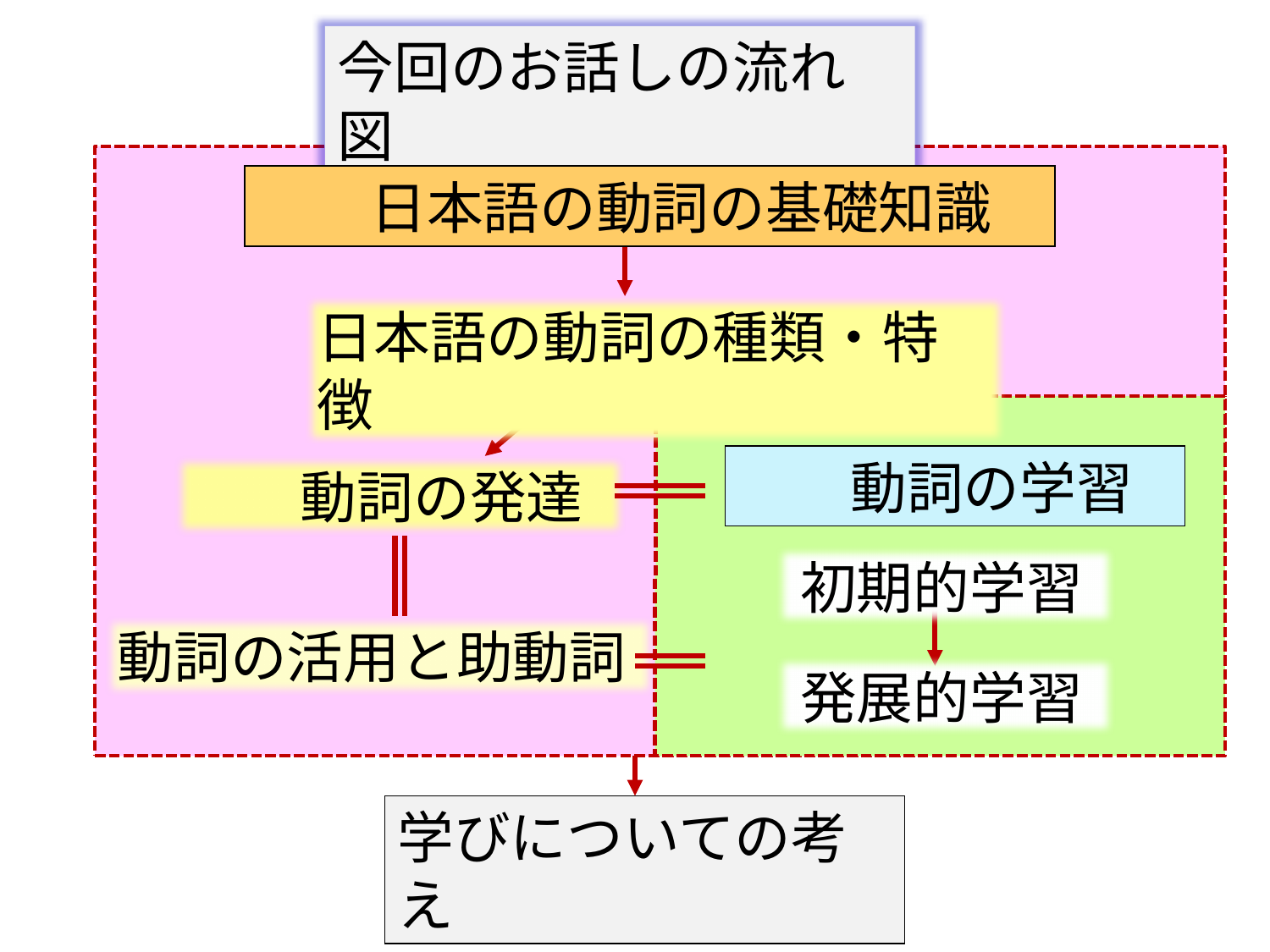

今回のお話しの流れ図

　　日本語の動詞の基礎知識
日本語の動詞の種類・特徴

　　動詞の学習
　　動詞の発達
初期的学習
動詞の活用と助動詞
発展的学習
学びについての考え